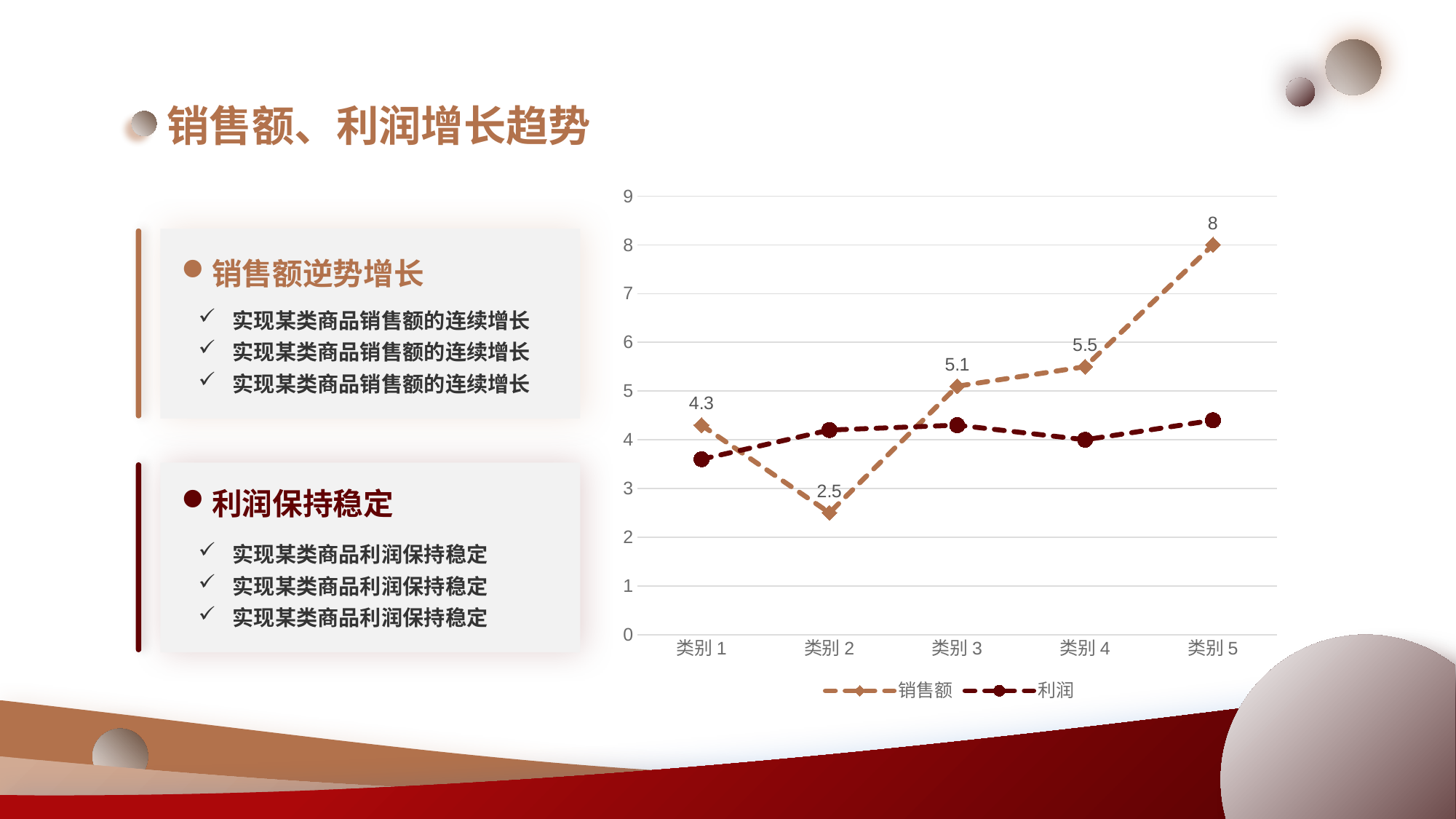

销售额、利润增长趋势

### Chart

| Category | 销售额 | 利润 |
|---|---|---|
| 类别1 | 4.3 | 3.6 |
| 类别2 | 2.5 | 4.2 |
| 类别3 | 5.1 | 4.3 |
| 类别4 | 5.5 | 4.0 |
| 类别5 | 8.0 | 4.4 |

销售额逆势增长
实现某类商品销售额的连续增长
实现某类商品销售额的连续增长
实现某类商品销售额的连续增长

利润保持稳定
实现某类商品利润保持稳定
实现某类商品利润保持稳定
实现某类商品利润保持稳定